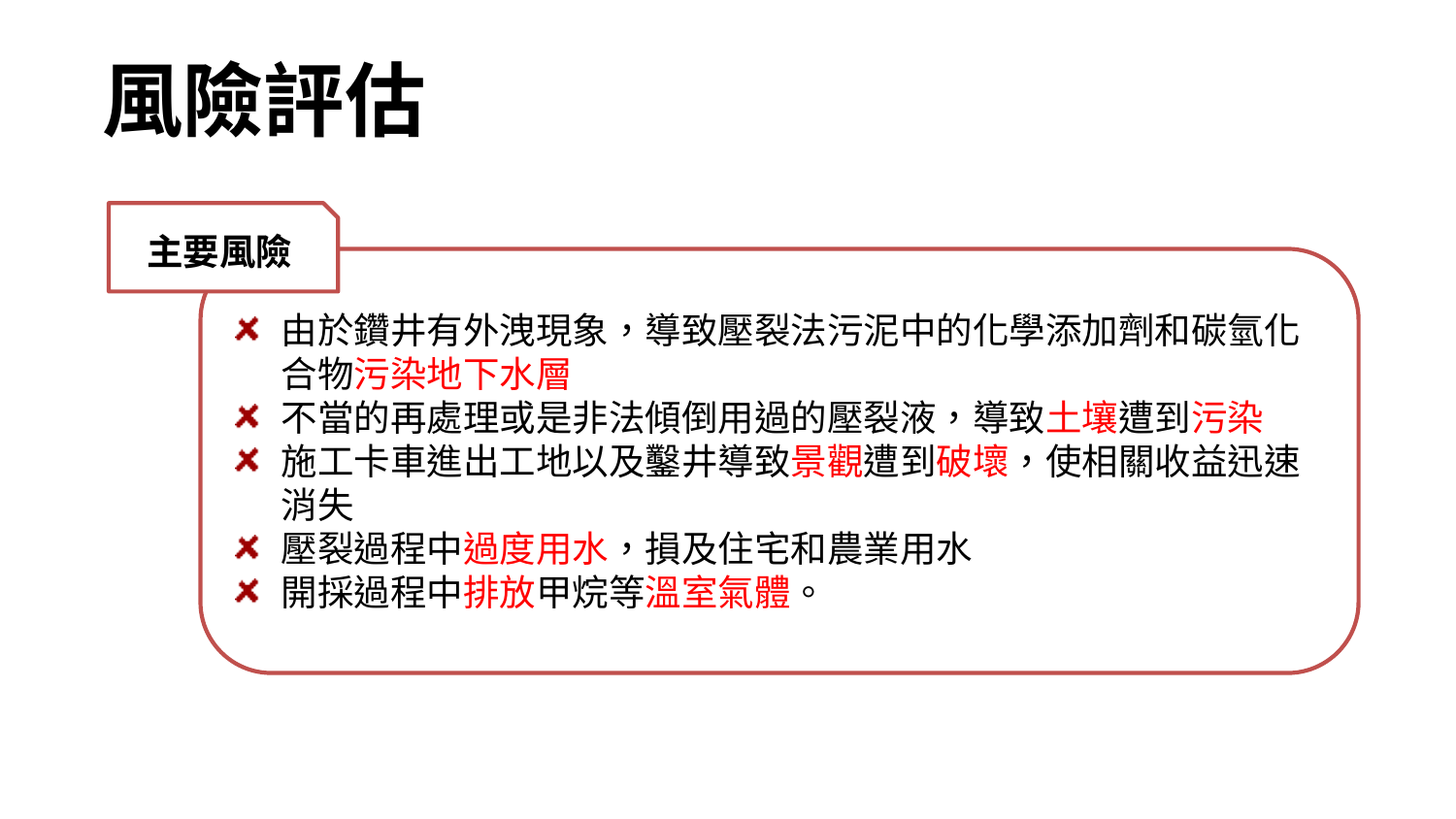

風險評估
主要風險
由於鑽井有外洩現象，導致壓裂法污泥中的化學添加劑和碳氫化合物污染地下水層
不當的再處理或是非法傾倒用過的壓裂液，導致土壤遭到污染
施工卡車進出工地以及鑿井導致景觀遭到破壞，使相關收益迅速消失
壓裂過程中過度用水，損及住宅和農業用水
開採過程中排放甲烷等溫室氣體。